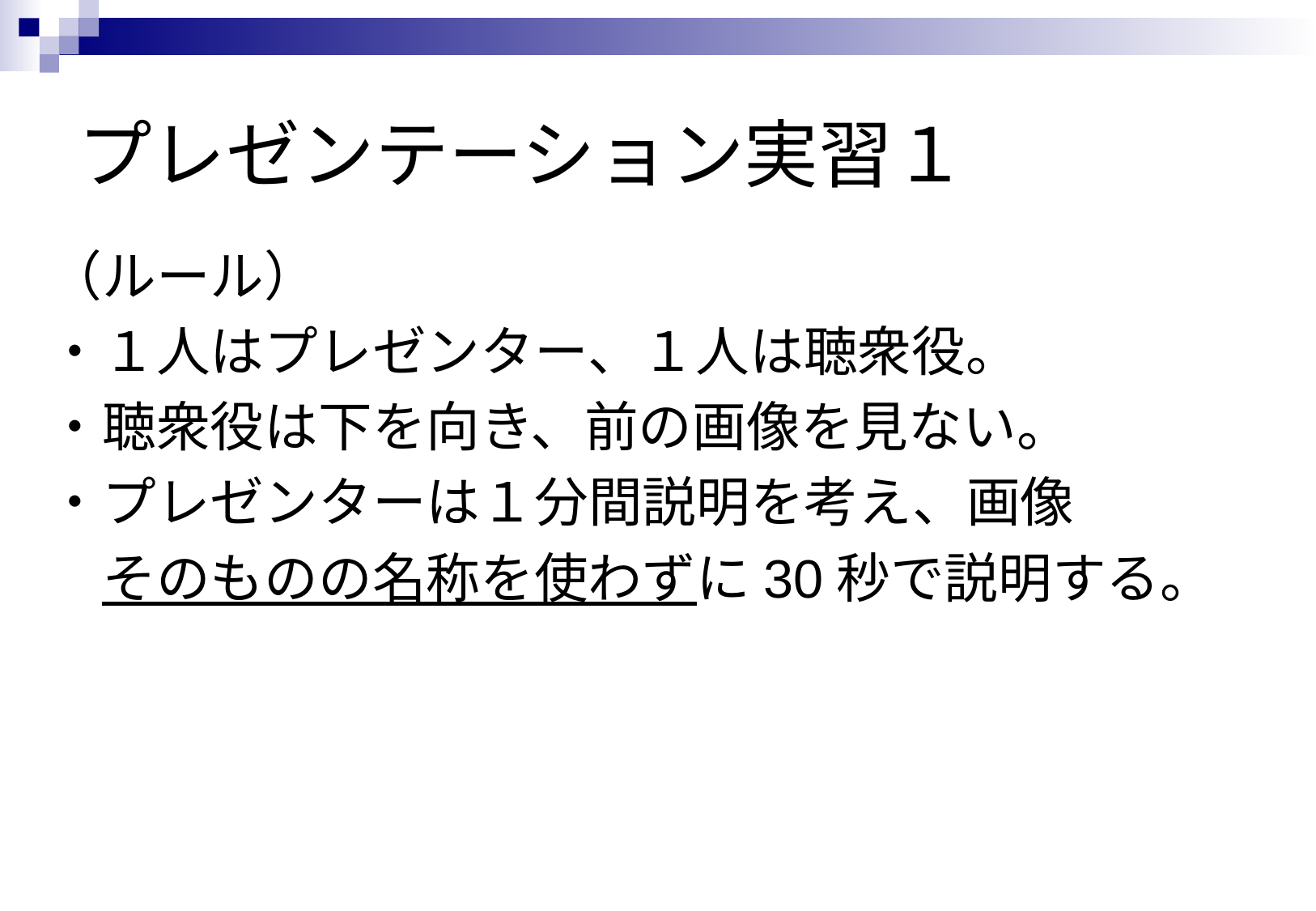

# プレゼンテーション実習１
（ルール）
・１人はプレゼンター、１人は聴衆役。
・聴衆役は下を向き、前の画像を見ない。
・プレゼンターは１分間説明を考え、画像
　そのものの名称を使わずに30秒で説明する。